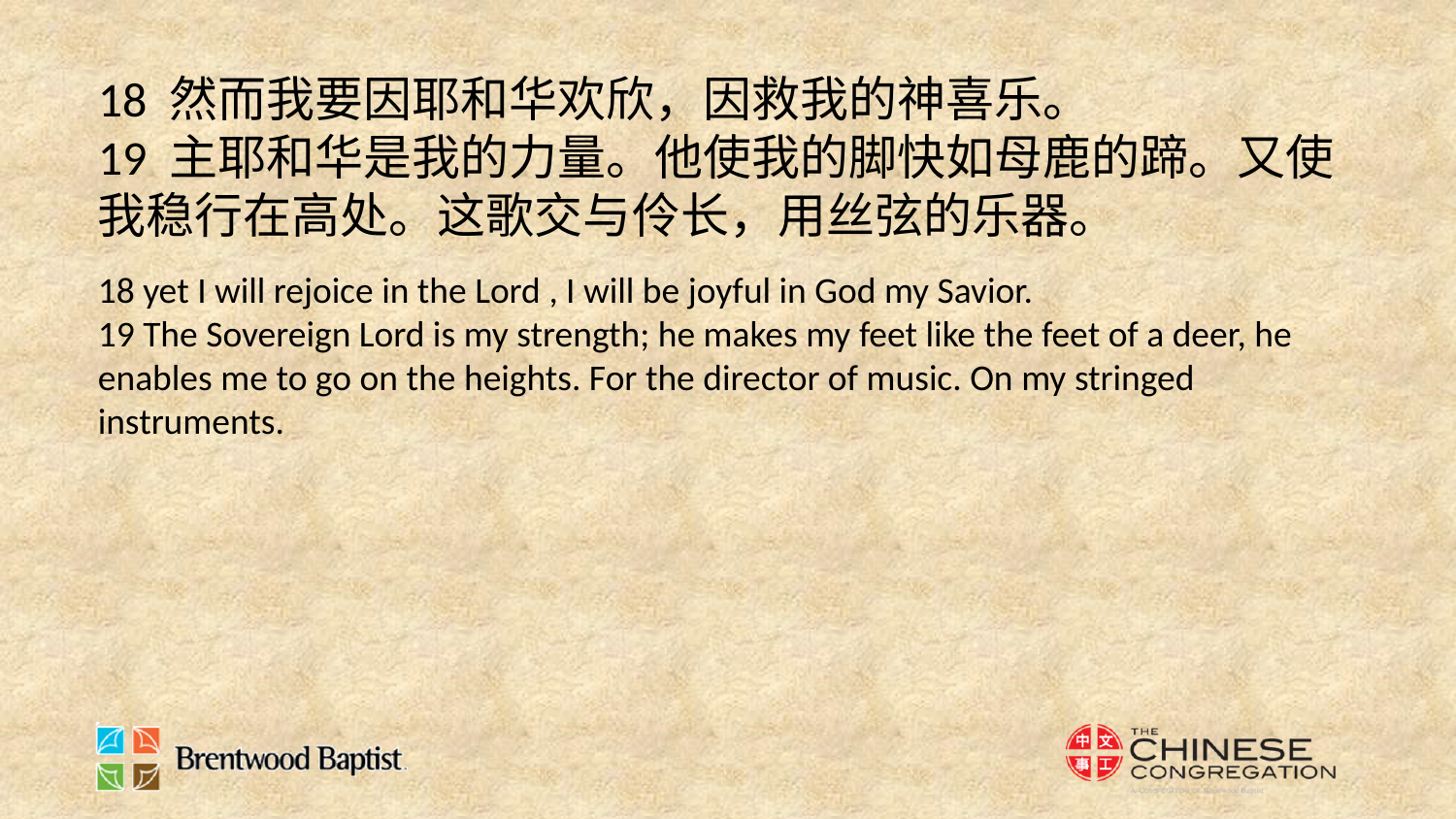

18 然而我要因耶和华欢欣，因救我的神喜乐。
19 主耶和华是我的力量。他使我的脚快如母鹿的蹄。又使我稳行在高处。这歌交与伶长，用丝弦的乐器。

18 yet I will rejoice in the Lord , I will be joyful in God my Savior.
19 The Sovereign Lord is my strength; he makes my feet like the feet of a deer, he enables me to go on the heights. For the director of music. On my stringed instruments.